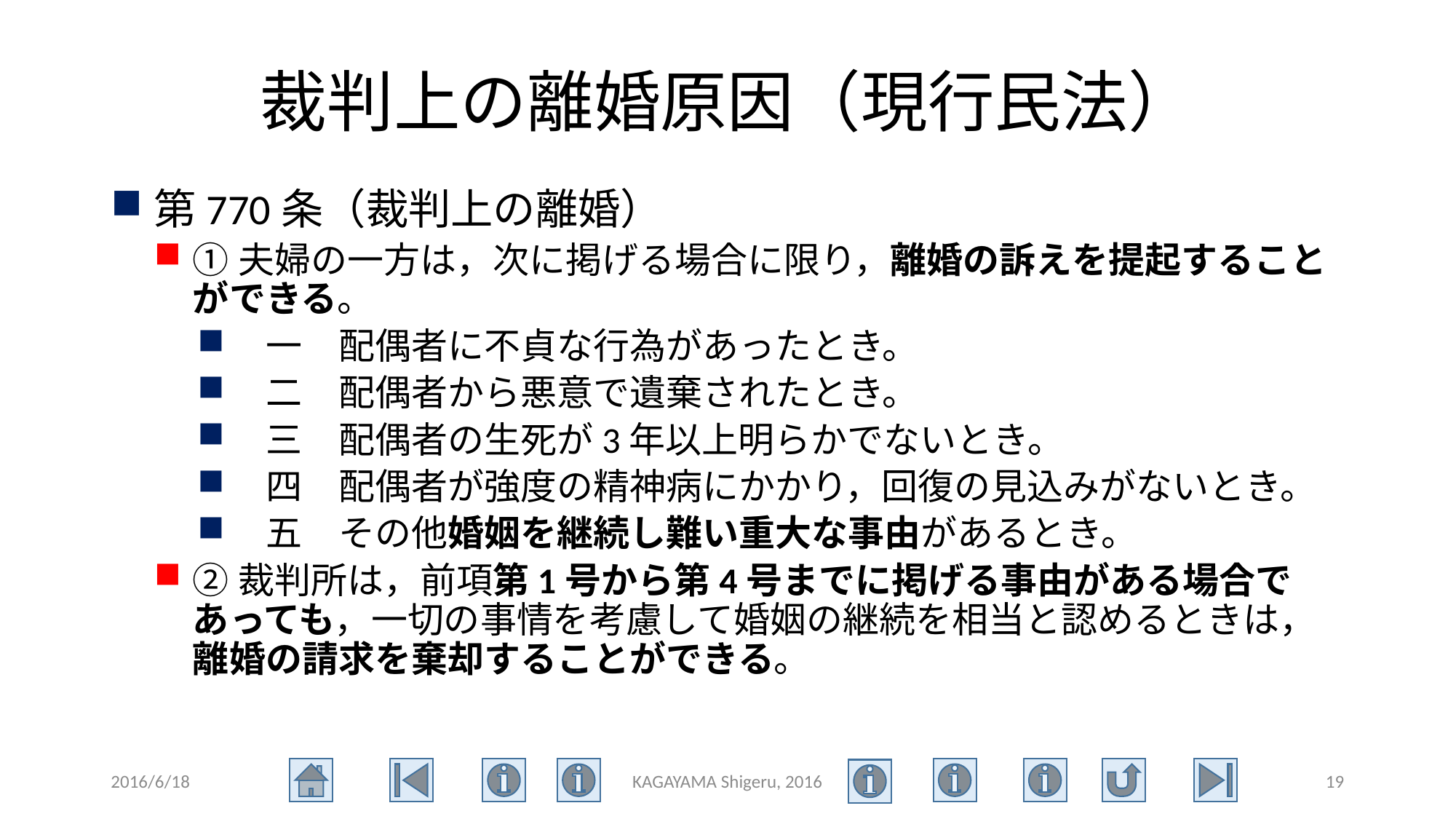

# 裁判上の離婚原因（現行民法）
第770条（裁判上の離婚）
①夫婦の一方は，次に掲げる場合に限り，離婚の訴えを提起することができる。
　一　配偶者に不貞な行為があったとき。
　二　配偶者から悪意で遺棄されたとき。
　三　配偶者の生死が3年以上明らかでないとき。
　四　配偶者が強度の精神病にかかり，回復の見込みがないとき。
　五　その他婚姻を継続し難い重大な事由があるとき。
②裁判所は，前項第1号から第4号までに掲げる事由がある場合であっても，一切の事情を考慮して婚姻の継続を相当と認めるときは，離婚の請求を棄却することができる。
2016/6/18
KAGAYAMA Shigeru, 2016
19